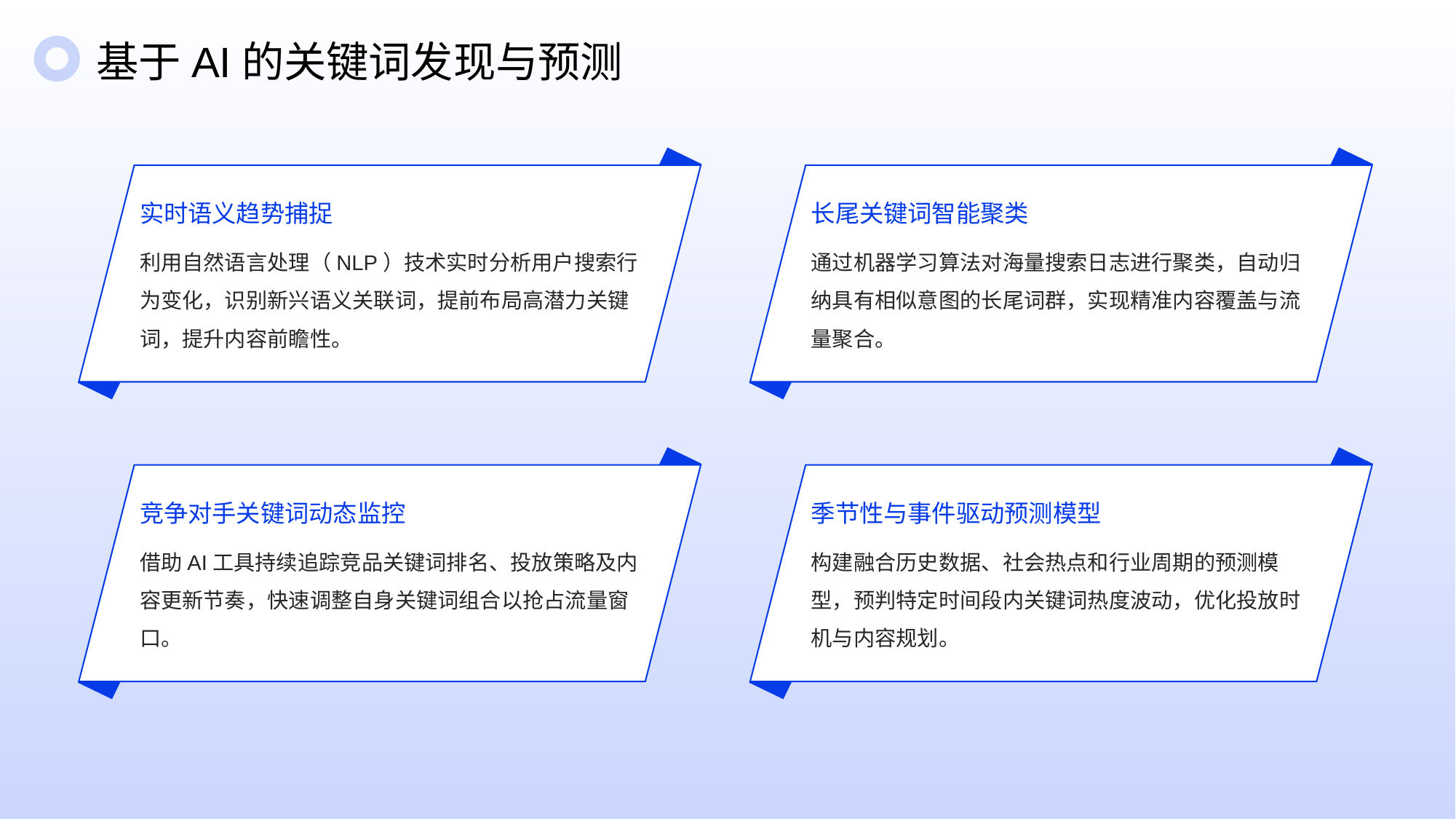

基于AI的关键词发现与预测

实时语义趋势捕捉
长尾关键词智能聚类
利用自然语言处理（NLP）技术实时分析用户搜索行为变化，识别新兴语义关联词，提前布局高潜力关键词，提升内容前瞻性。
通过机器学习算法对海量搜索日志进行聚类，自动归纳具有相似意图的长尾词群，实现精准内容覆盖与流量聚合。

竞争对手关键词动态监控
季节性与事件驱动预测模型
借助AI工具持续追踪竞品关键词排名、投放策略及内容更新节奏，快速调整自身关键词组合以抢占流量窗口。
构建融合历史数据、社会热点和行业周期的预测模型，预判特定时间段内关键词热度波动，优化投放时机与内容规划。